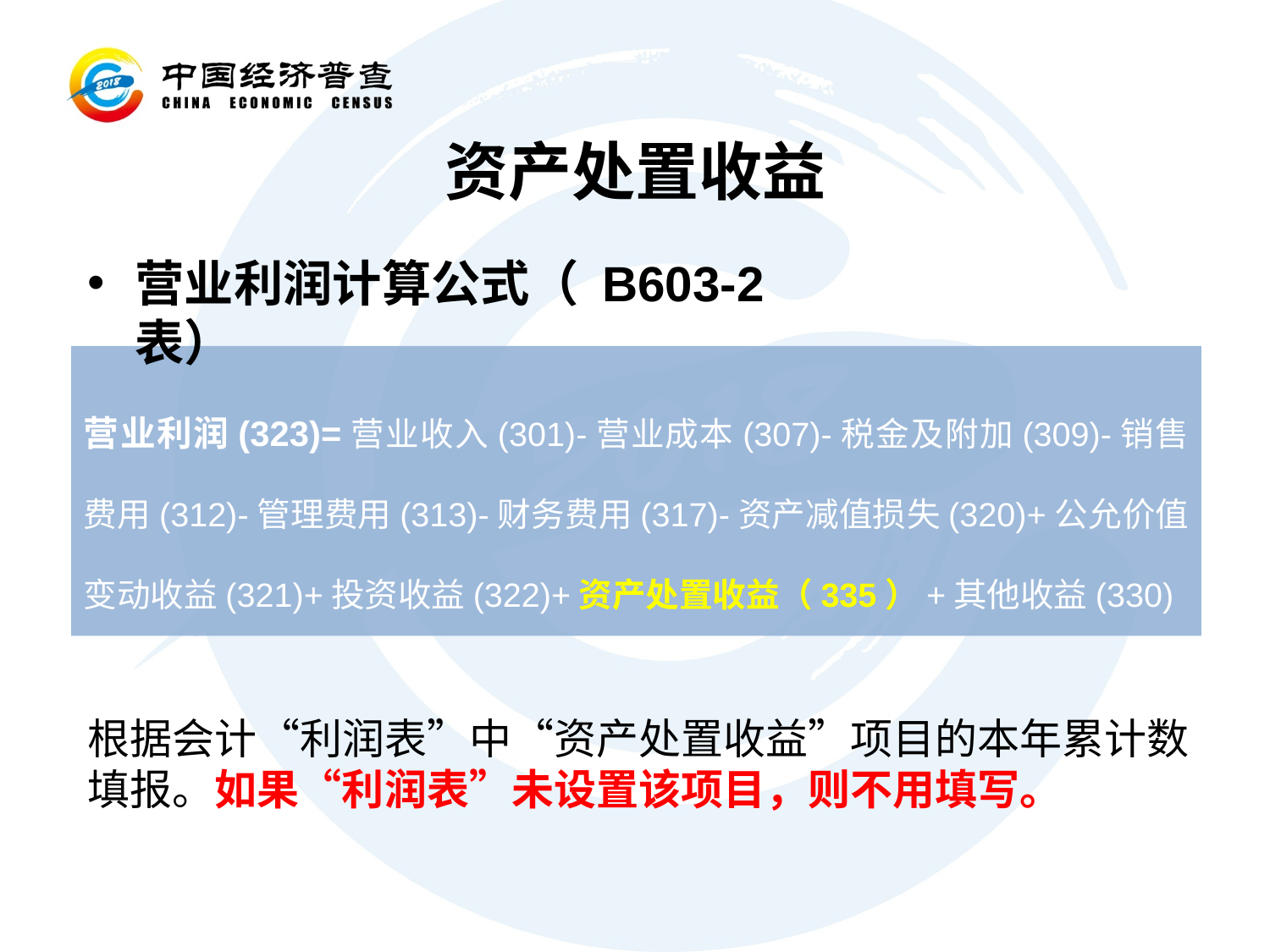

# 资产处置收益
营业利润计算公式（ B603-2表）
营业利润(323)=营业收入(301)-营业成本(307)-税金及附加(309)-销售费用(312)-管理费用(313)-财务费用(317)-资产减值损失(320)+公允价值变动收益(321)+投资收益(322)+资产处置收益（335）+其他收益(330)
根据会计“利润表”中“资产处置收益”项目的本年累计数填报。如果“利润表”未设置该项目，则不用填写。